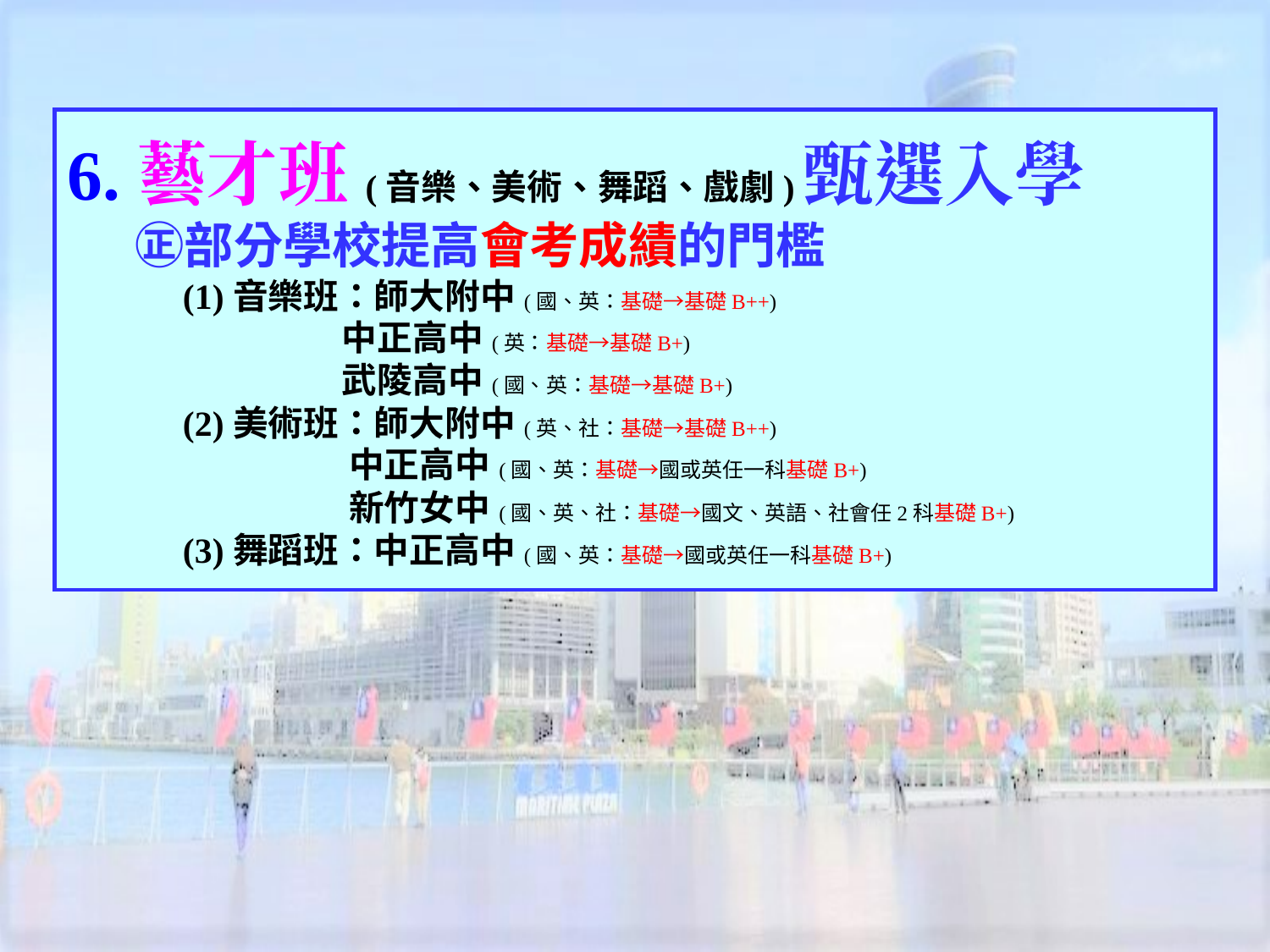

6.藝才班(音樂、美術、舞蹈、戲劇)甄選入學
     ㊣部分學校提高會考成績的門檻
             (1)音樂班：師大附中(國、英：基礎→基礎B++)
                                  中正高中(英：基礎→基礎B+)
                                  武陵高中(國、英：基礎→基礎B+)
             (2)美術班：師大附中(英、社：基礎→基礎B++)
                                  中正高中(國、英：基礎→國或英任一科基礎B+)
                                  新竹女中(國、英、社：基礎→國文、英語、社會任2科基礎B+)
             (3)舞蹈班：中正高中(國、英：基礎→國或英任一科基礎B+)